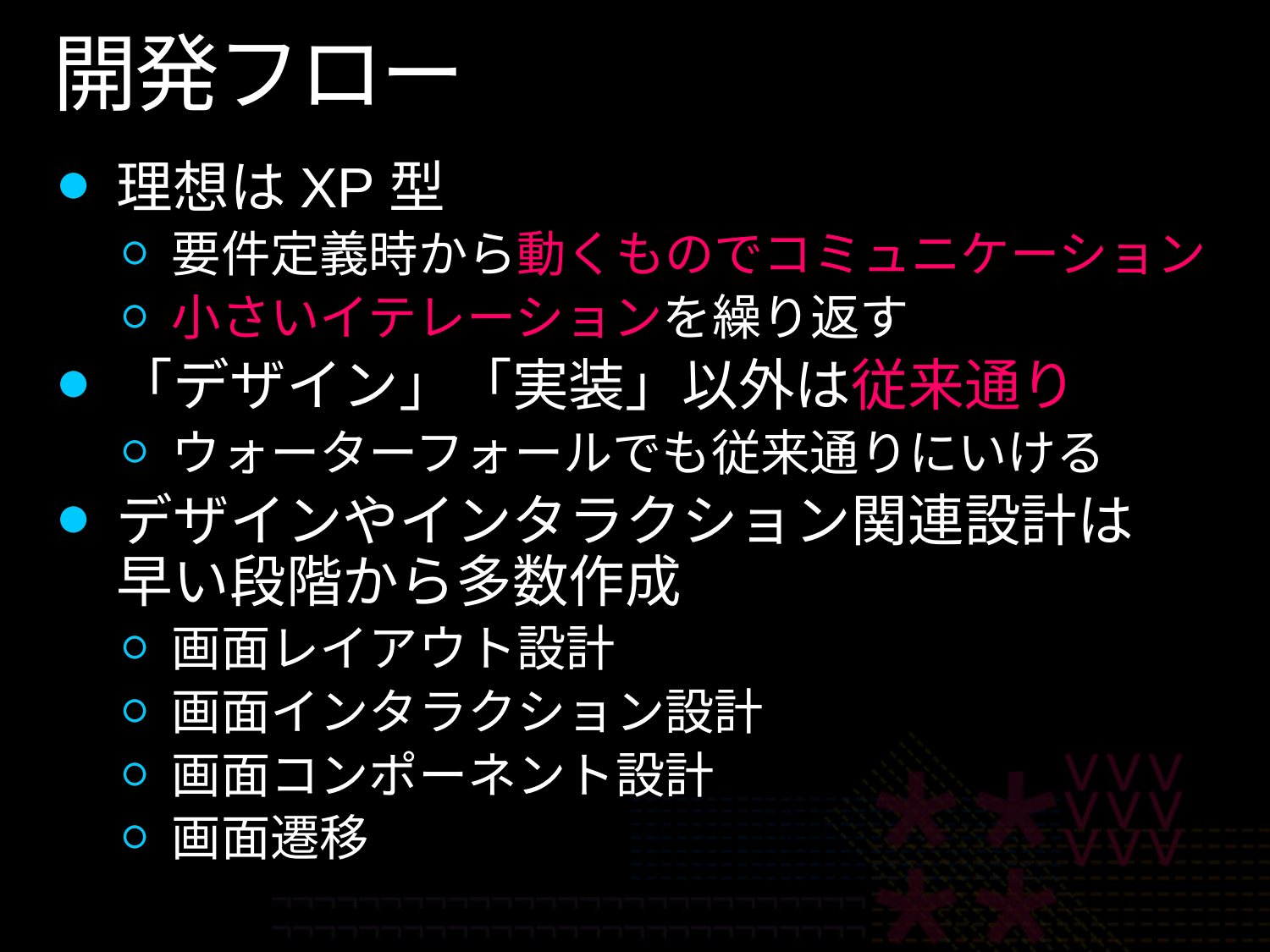

# 開発フロー
理想はXP型
要件定義時から動くものでコミュニケーション
小さいイテレーションを繰り返す
「デザイン」「実装」以外は従来通り
ウォーターフォールでも従来通りにいける
デザインやインタラクション関連設計は
早い段階から多数作成
画面レイアウト設計
画面インタラクション設計
画面コンポーネント設計
画面遷移